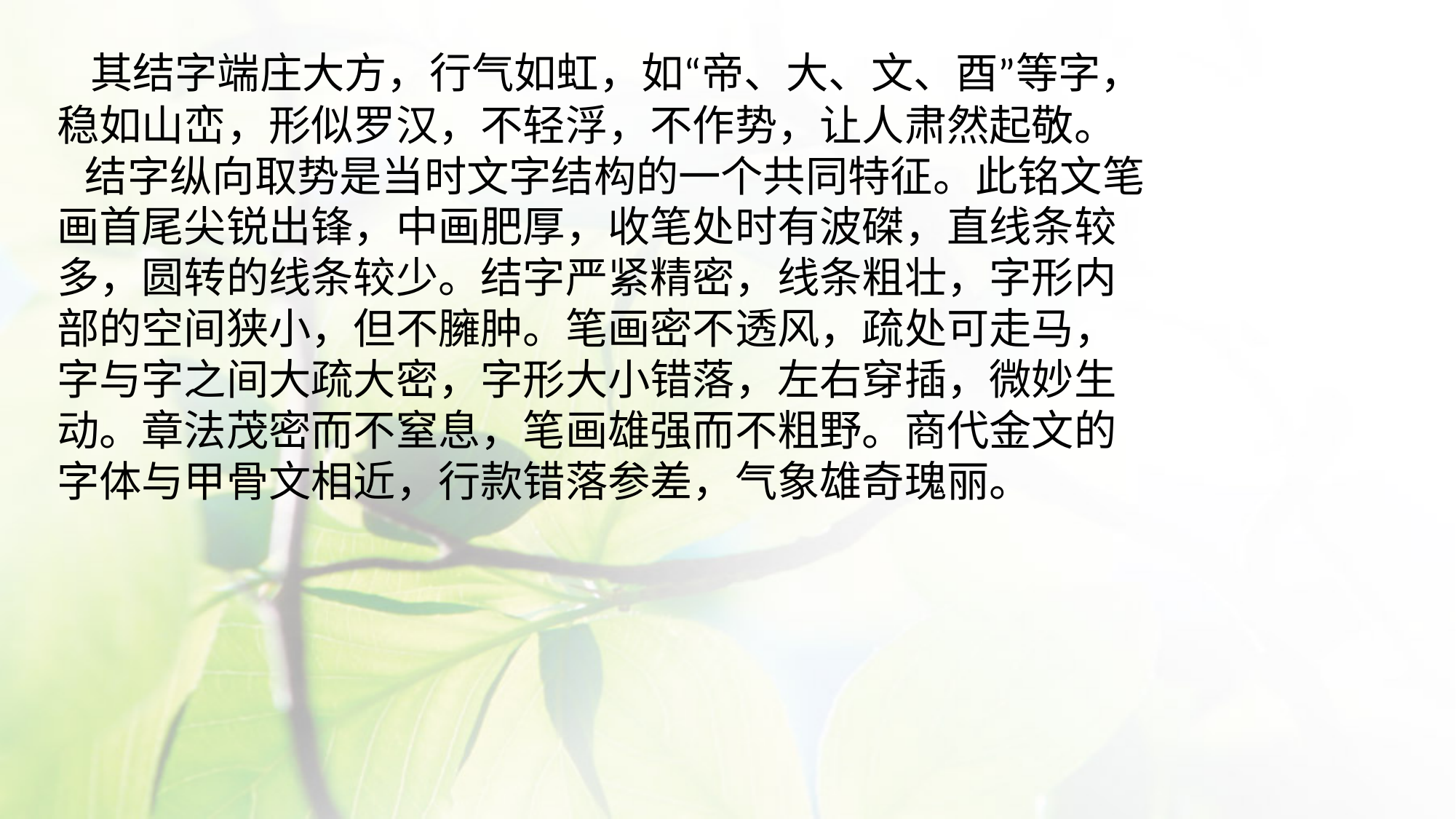

其结字端庄大方，行气如虹，如“帝、大、文、酉”等字，稳如山峦，形似罗汉，不轻浮，不作势，让人肃然起敬。       结字纵向取势是当时文字结构的一个共同特征。此铭文笔画首尾尖锐出锋，中画肥厚，收笔处时有波磔，直线条较多，圆转的线条较少。结字严紧精密，线条粗壮，字形内部的空间狭小，但不臃肿。笔画密不透风，疏处可走马，字与字之间大疏大密，字形大小错落，左右穿插，微妙生动。章法茂密而不窒息，笔画雄强而不粗野。商代金文的字体与甲骨文相近，行款错落参差，气象雄奇瑰丽。